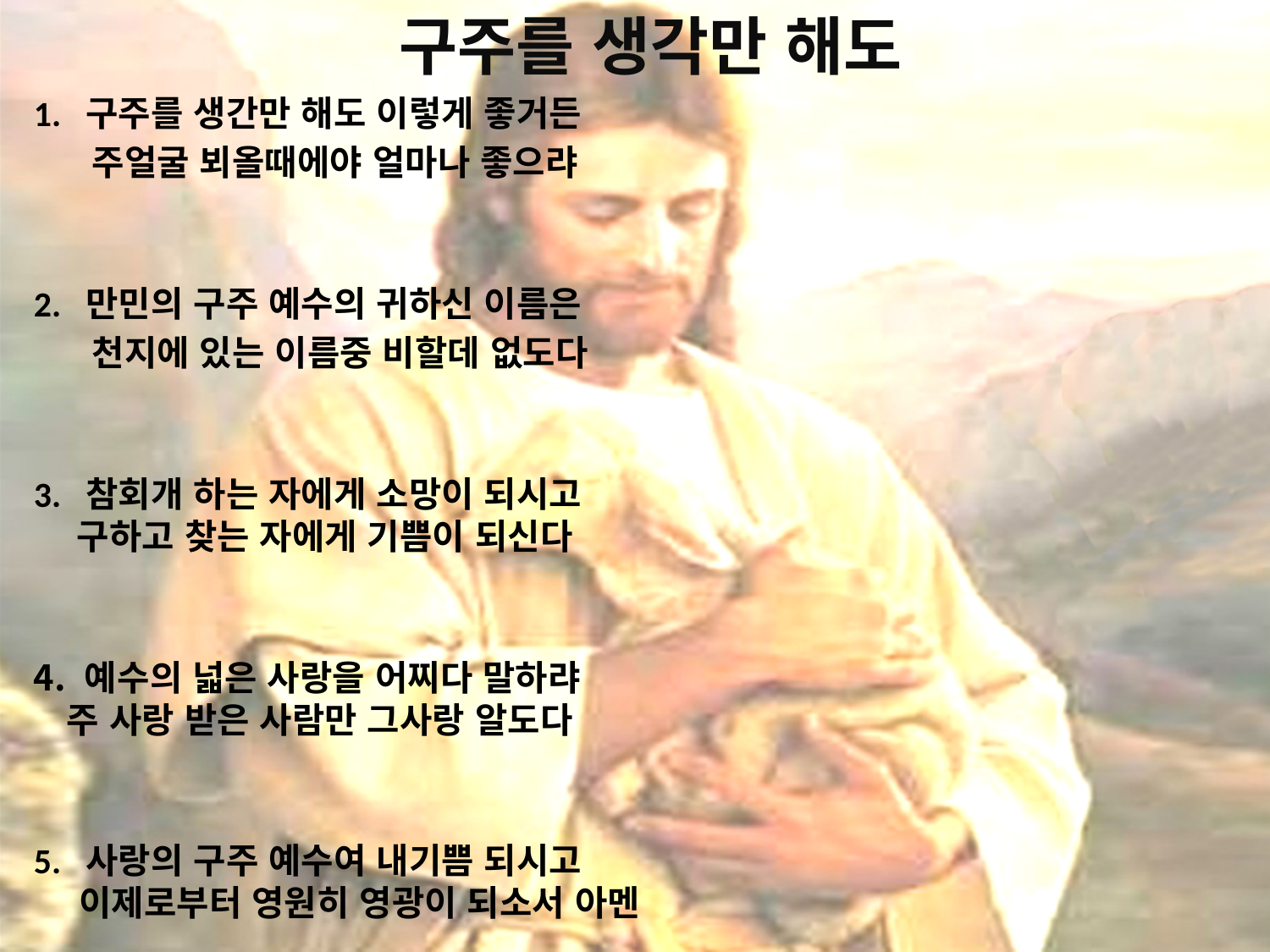

# 구주를 생각만 해도
1.  구주를 생간만 해도 이렇게 좋거든
     주얼굴 뵈올때에야 얼마나 좋으랴

2.  만민의 구주 예수의 귀하신 이름은
     천지에 있는 이름중 비할데 없도다

3.  참회개 하는 자에게 소망이 되시고
  구하고 찾는 자에게 기쁨이 되신다

 예수의 넓은 사랑을 어찌다 말하랴
 주 사랑 받은 사람만 그사랑 알도다

5.  사랑의 구주 예수여 내기쁨 되시고
   이제로부터 영원히 영광이 되소서 아멘